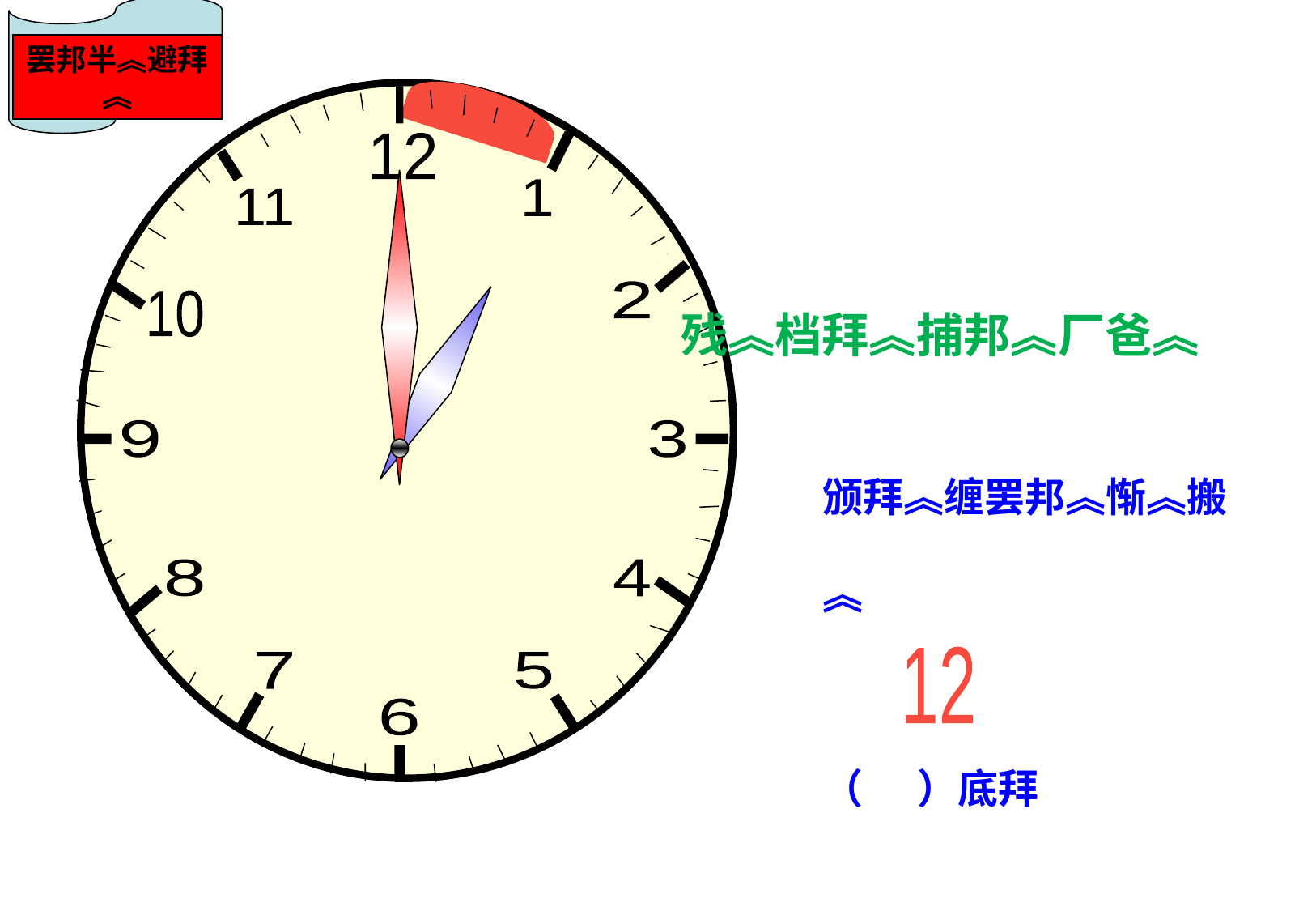

罢邦半︽避拜︽

12

1
11

残︽档拜︽捕邦︽厂爸︽

2

10

颁拜︽缠罢邦︽惭︽搬︽

（      ）底拜
9
3

8
4

12

7
5

6